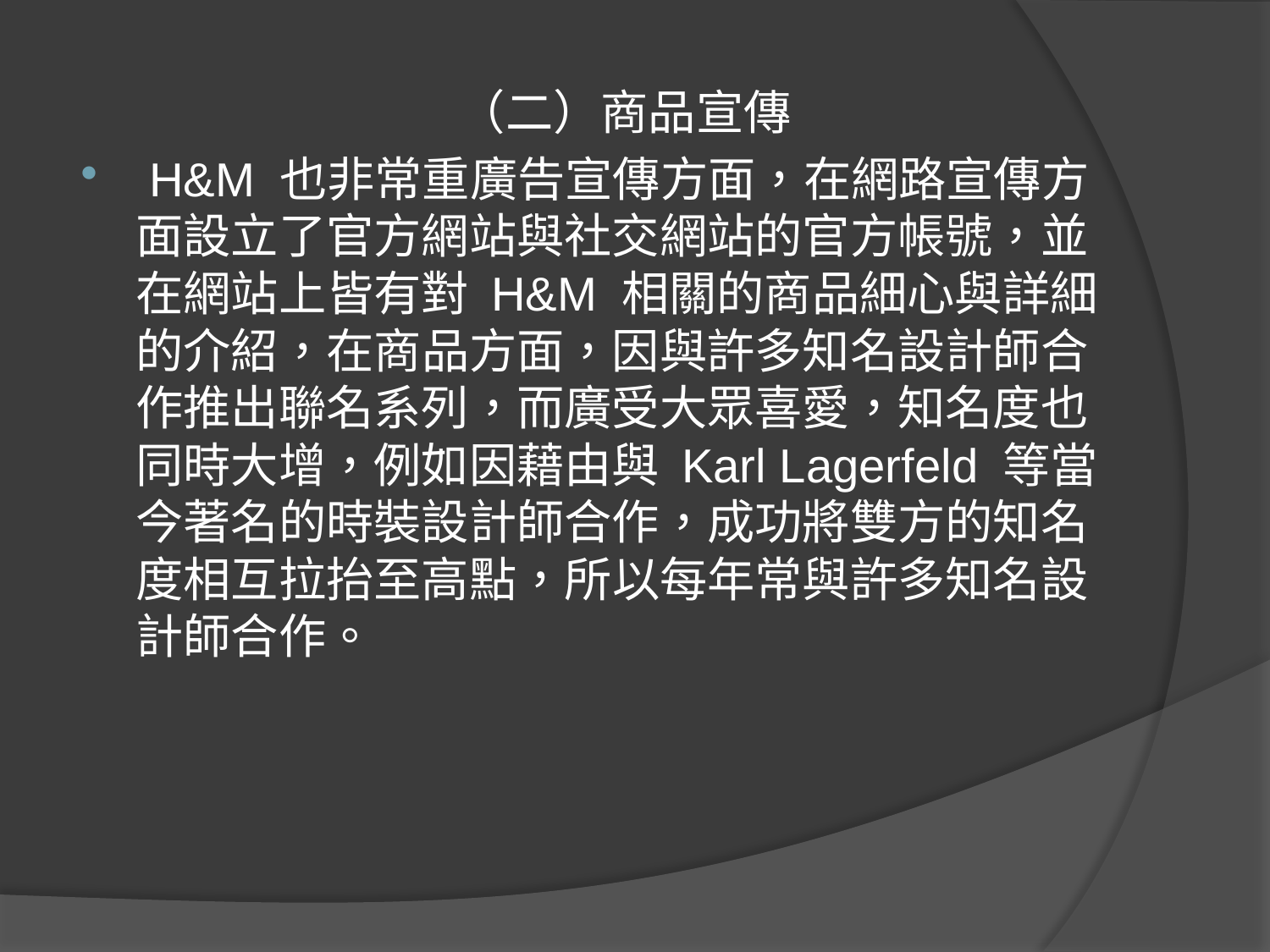

（二）商品宣傳
 H&M 也非常重廣告宣傳方面，在網路宣傳方面設立了官方網站與社交網站的官方帳號，並在網站上皆有對 H&M 相關的商品細心與詳細的介紹，在商品方面，因與許多知名設計師合作推出聯名系列，而廣受大眾喜愛，知名度也同時大增，例如因藉由與 Karl Lagerfeld 等當今著名的時裝設計師合作，成功將雙方的知名度相互拉抬至高點，所以每年常與許多知名設計師合作。